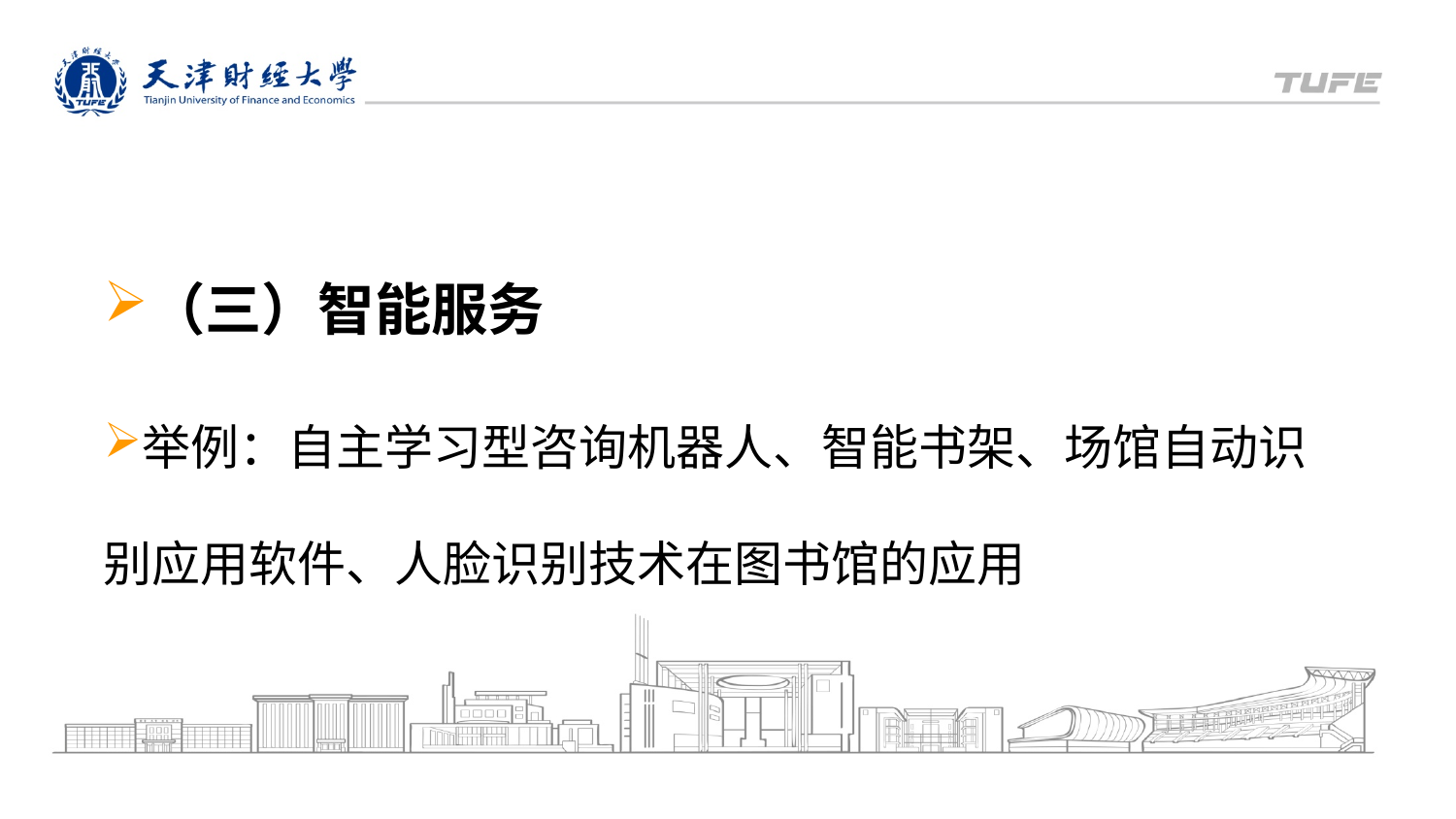

（三）智能服务
举例：自主学习型咨询机器人、智能书架、场馆自动识别应用软件、人脸识别技术在图书馆的应用
天津财经大学XX
XXXX年X月X日